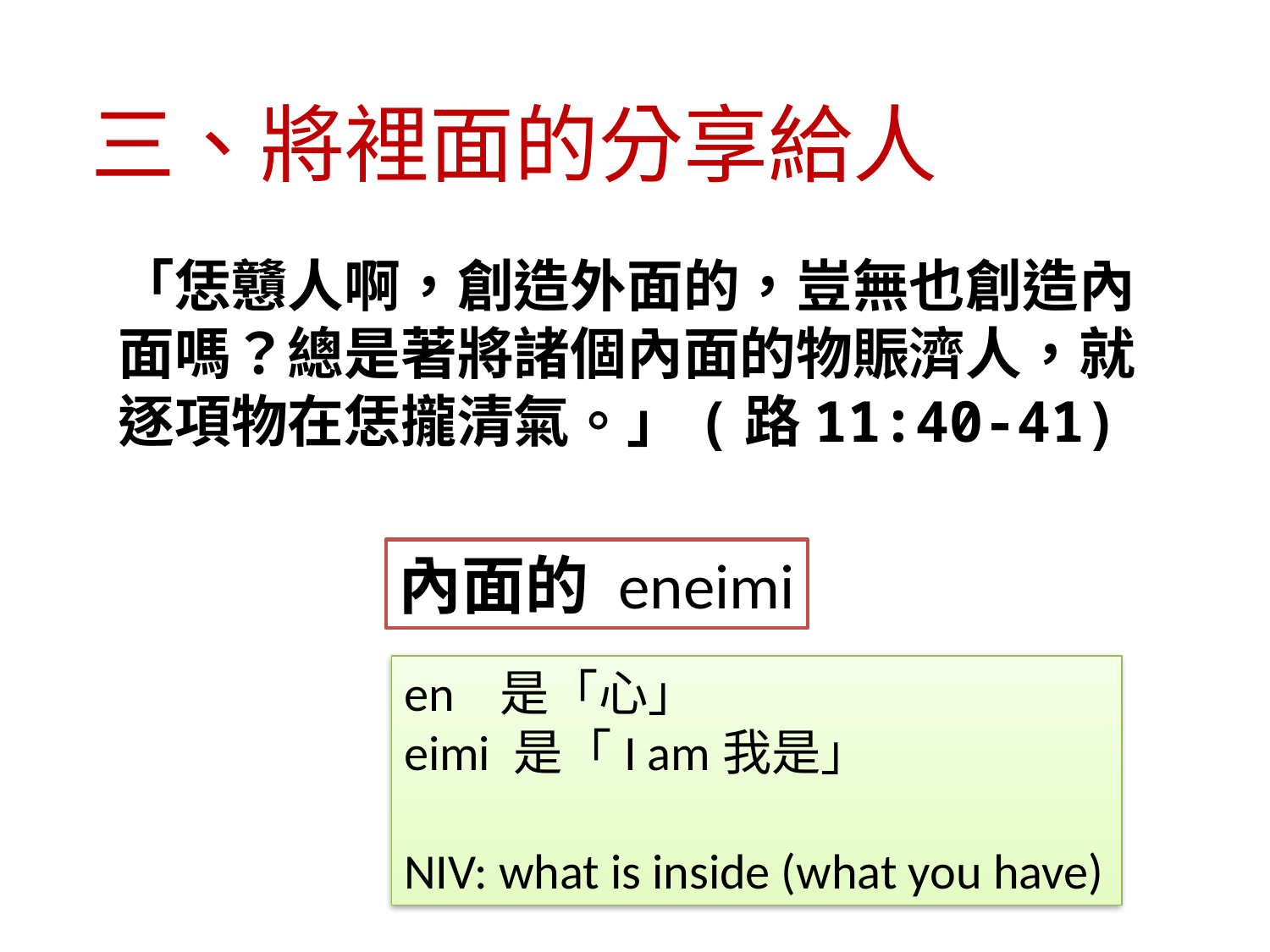

三、將裡面的分享給人
「恁戇人啊，創造外面的，豈無也創造內面嗎？總是著將諸個內面的物賑濟人，就逐項物在恁攏清氣。」(路11:40-41)
內面的 eneimi
en   是「心」
eimi 是「I am我是」

NIV: what is inside (what you have)